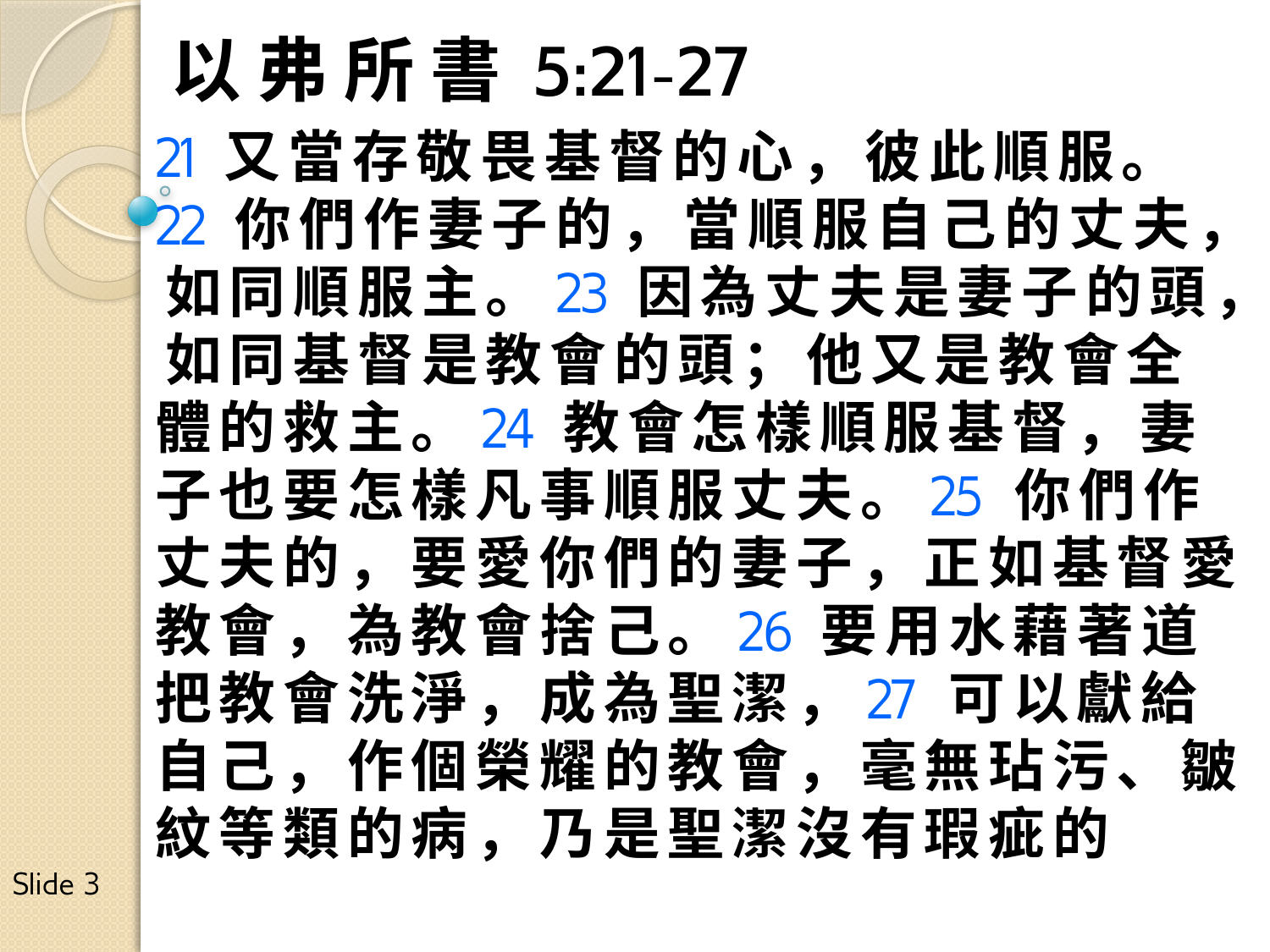

以 弗 所 書 5:21-27
21 又 當 存 敬 畏 基 督 的 心 ， 彼 此 順 服 。
22 你 們 作 妻 子 的 ， 當 順 服 自 己 的 丈 夫 ， 如 同 順 服 主 。23 因 為 丈 夫 是 妻 子 的 頭 ， 如 同 基 督 是 教 會 的 頭 ； 他 又 是 教 會 全 體 的 救 主 。24 教 會 怎 樣 順 服 基 督 ， 妻 子 也 要 怎 樣 凡 事 順 服 丈 夫 。25 你 們 作 丈 夫 的 ， 要 愛 你 們 的 妻 子 ， 正 如 基 督 愛 教 會 ， 為 教 會 捨 己 。26 要 用 水 藉 著 道 把 教 會 洗 淨 ， 成 為 聖 潔 ，27 可 以 獻 給 自 己 ， 作 個 榮 耀 的 教 會 ， 毫 無 玷 污 、 皺 紋 等 類 的 病 ， 乃 是 聖 潔 沒 有 瑕 疵 的
Slide 3